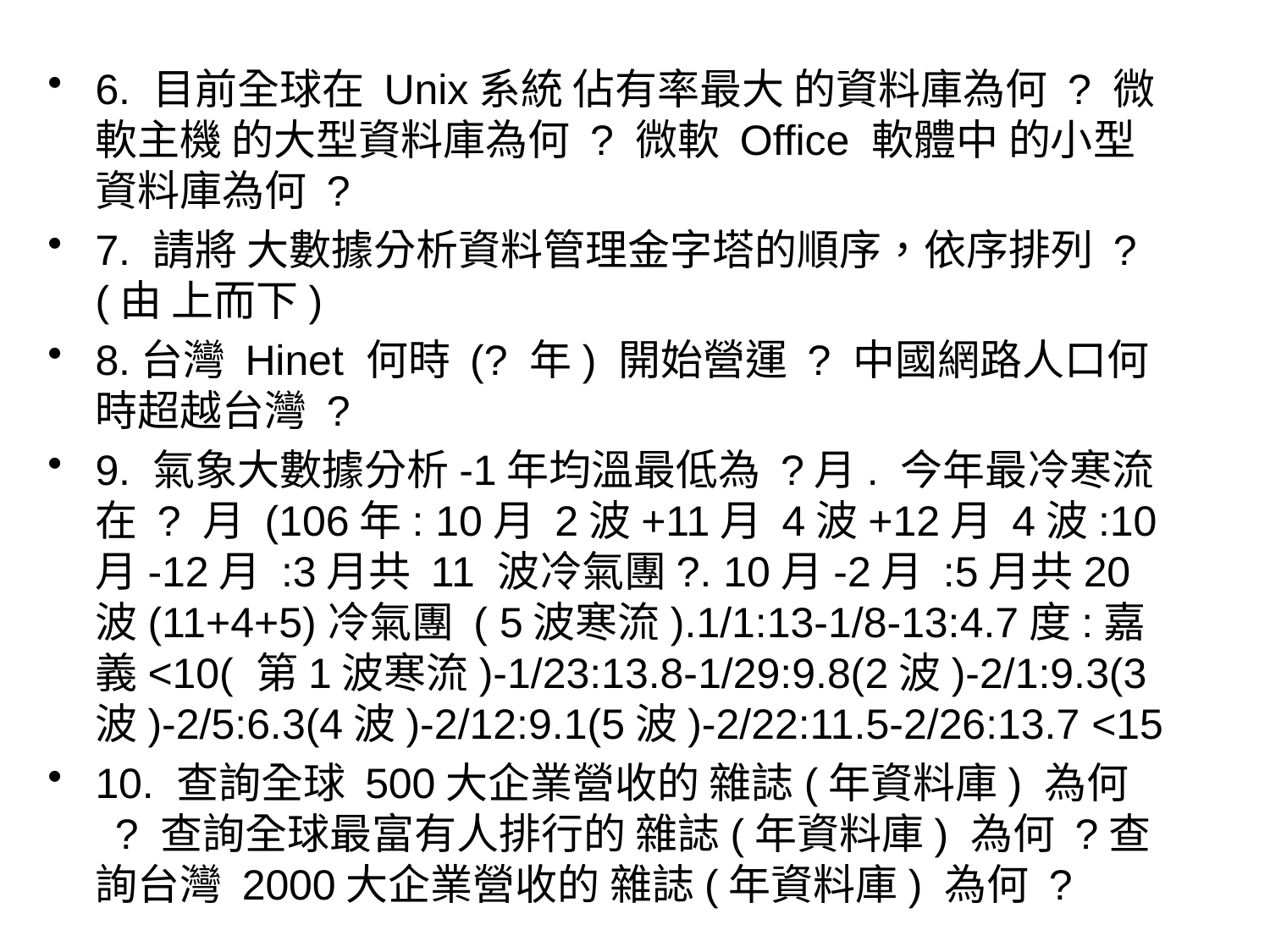

6. 目前全球在 Unix系統 佔有率最大 的資料庫為何 ? 微軟主機 的大型資料庫為何 ? 微軟 Office 軟體中 的小型資料庫為何 ?
7. 請將 大數據分析資料管理金字塔的順序，依序排列 ? (由 上而下)
8.台灣 Hinet 何時 (? 年) 開始營運 ? 中國網路人口何時超越台灣 ?
9. 氣象大數據分析-1年均溫最低為 ?月. 今年最冷寒流在 ? 月 (106年: 10月 2波+11月 4波+12月 4波:10月-12月 :3月共 11 波冷氣團?. 10月-2月 :5月共20 波(11+4+5)冷氣團 ( 5波寒流).1/1:13-1/8-13:4.7度:嘉義<10( 第1波寒流)-1/23:13.8-1/29:9.8(2波)-2/1:9.3(3波)-2/5:6.3(4波)-2/12:9.1(5波)-2/22:11.5-2/26:13.7 <15
10. 查詢全球 500大企業營收的 雜誌(年資料庫) 為何 ? 查詢全球最富有人排行的 雜誌(年資料庫) 為何 ?查詢台灣 2000大企業營收的 雜誌(年資料庫) 為何 ?